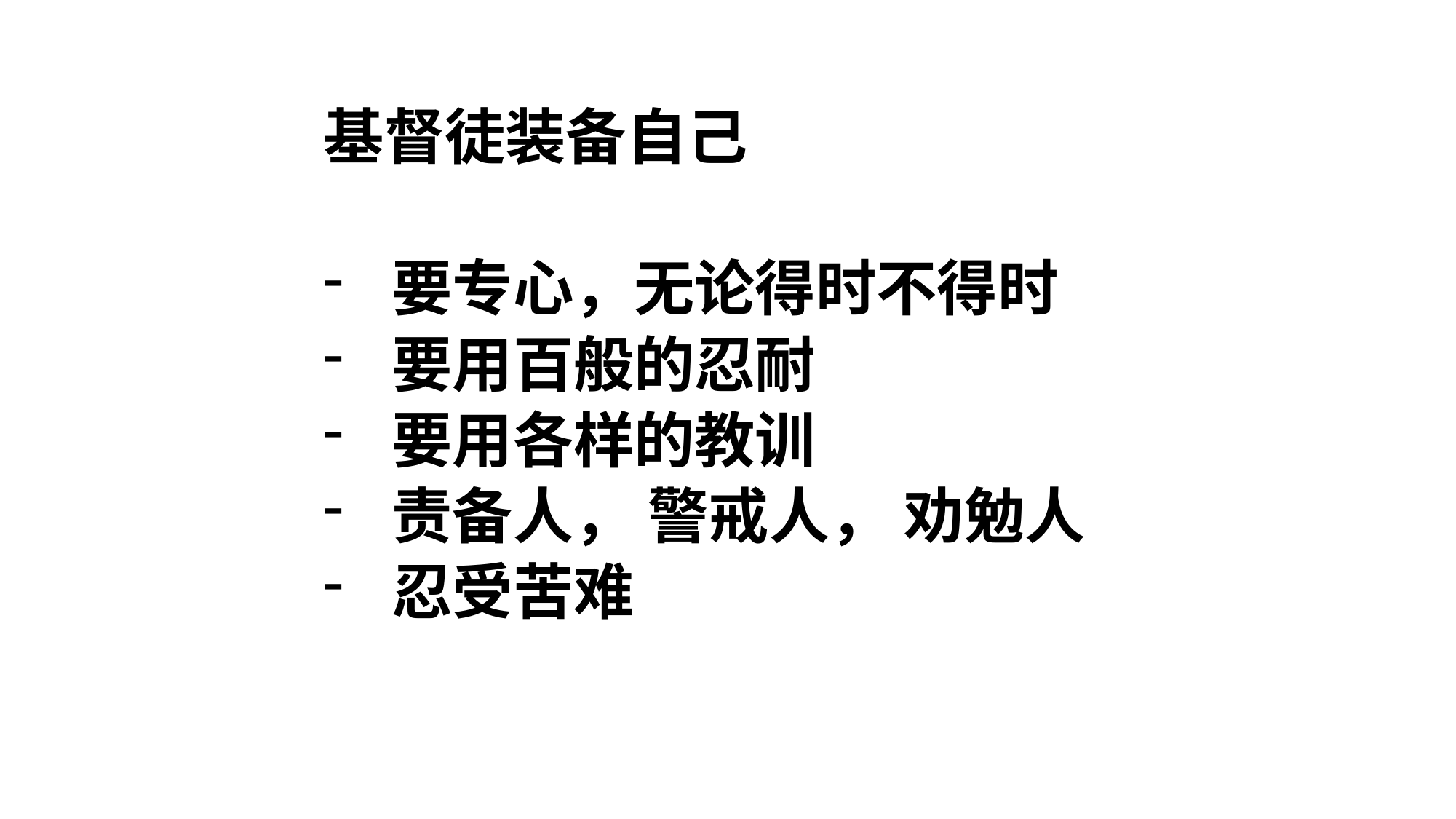

基督徒装备自己

要专心，无论得时不得时
要用百般的忍耐
要用各样的教训
责备人， 警戒人， 劝勉人
忍受苦难